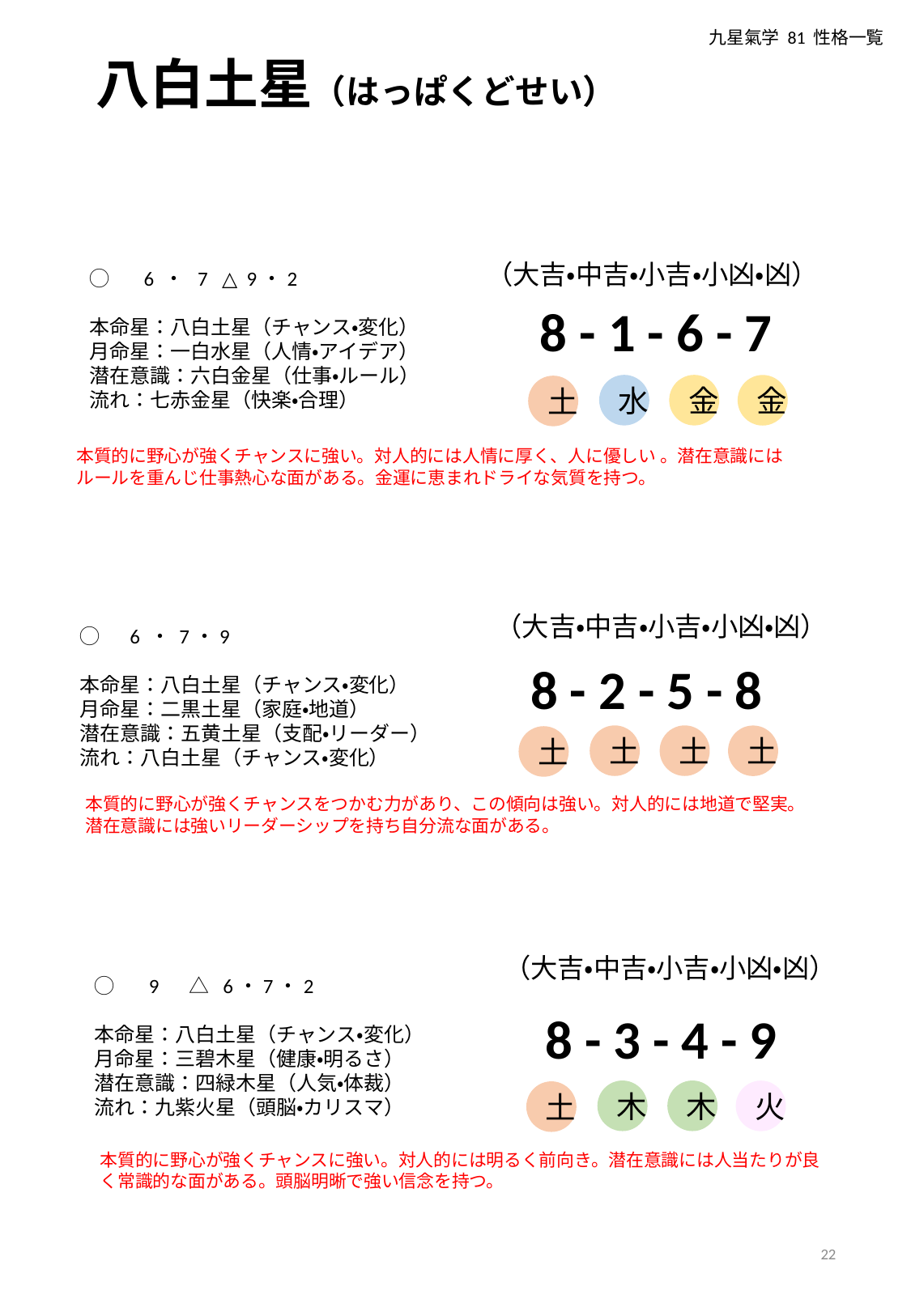

九星氣学 81 性格一覧
八白土星（はっぱくどせい）
（大吉・中吉・小吉・小凶・凶）
◯　 6 ・  7   △  9・2

本命星：八白土星（チャンス・変化）
月命星：一白水星（人情・アイデア）
潜在意識：六白金星（仕事・ルール）
流れ：七赤金星（快楽・合理）
8 - 1 - 6 - 7
水
金
金
土
本質的に野心が強くチャンスに強い。対人的には人情に厚く、人に優しい 。潜在意識にはルールを重んじ仕事熱心な面がある。金運に恵まれドライな気質を持つ。
（大吉・中吉・小吉・小凶・凶）
◯　6 ・ 7・9

本命星：八白土星（チャンス・変化）
月命星：二黒土星（家庭・地道）
潜在意識：五黄土星（支配・リーダー）
流れ：八白土星（チャンス・変化）
8 - 2 - 5 - 8
土
土
土
土
本質的に野心が強くチャンスをつかむ力があり、この傾向は強い。対人的には地道で堅実。潜在意識には強いリーダーシップを持ち自分流な面がある。
（大吉・中吉・小吉・小凶・凶）
◯　 9 　△  6・7・2

本命星：八白土星（チャンス・変化）
月命星：三碧木星（健康・明るさ）
潜在意識：四緑木星（人気・体裁）
流れ：九紫火星（頭脳・カリスマ）
8 - 3 - 4 - 9
木
木
火
土
本質的に野心が強くチャンスに強い。対人的には明るく前向き。潜在意識には人当たりが良く常識的な面がある。頭脳明晰で強い信念を持つ。
22